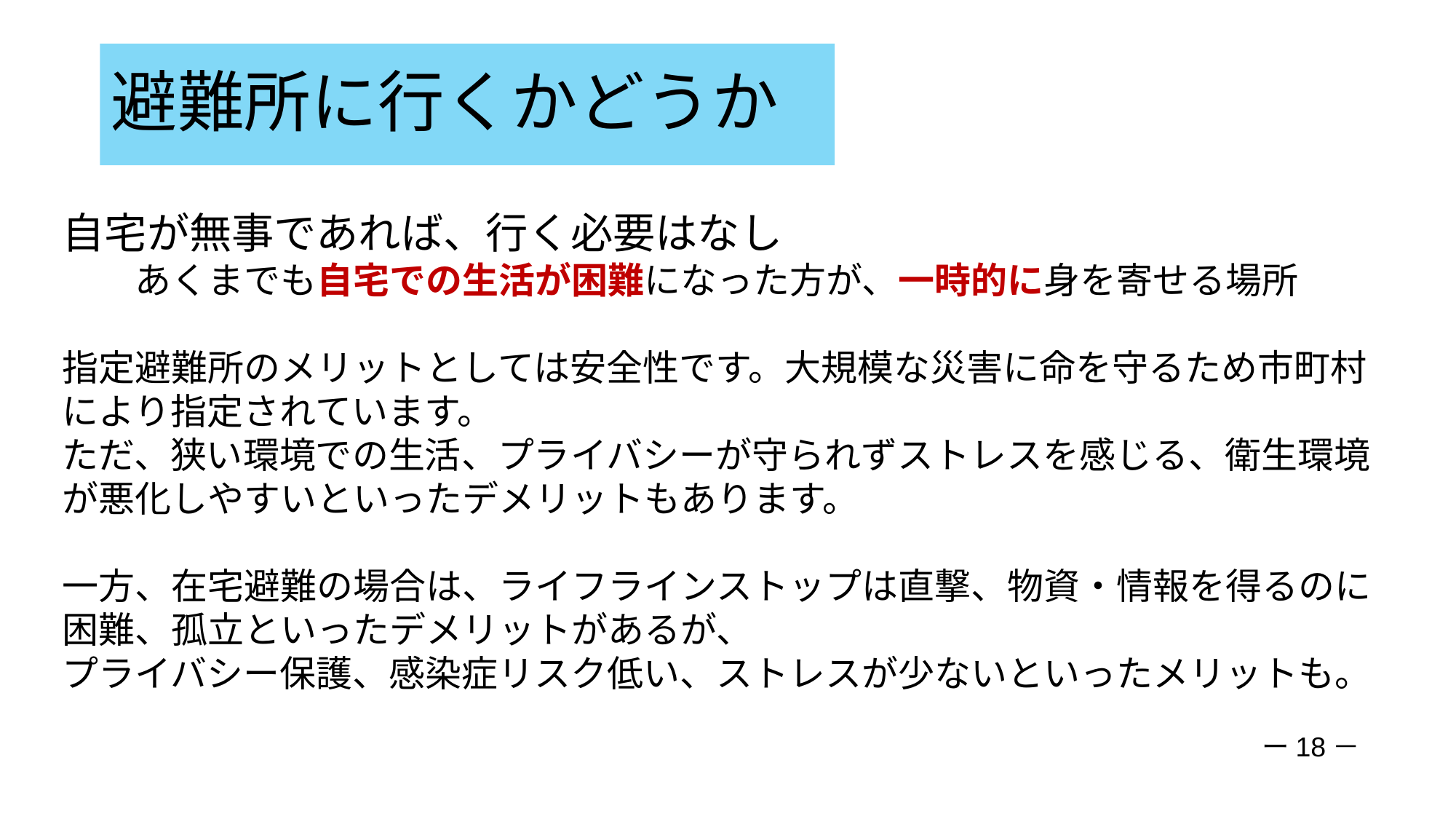

# 避難所に行くかどうか
自宅が無事であれば、行く必要はなし
　　あくまでも自宅での生活が困難になった方が、一時的に身を寄せる場所

指定避難所のメリットとしては安全性です。大規模な災害に命を守るため市町村により指定されています。
ただ、狭い環境での生活、プライバシーが守られずストレスを感じる、衛生環境が悪化しやすいといったデメリットもあります。

一方、在宅避難の場合は、ライフラインストップは直撃、物資・情報を得るのに困難、孤立といったデメリットがあるが、
プライバシー保護、感染症リスク低い、ストレスが少ないといったメリットも。
ー18－